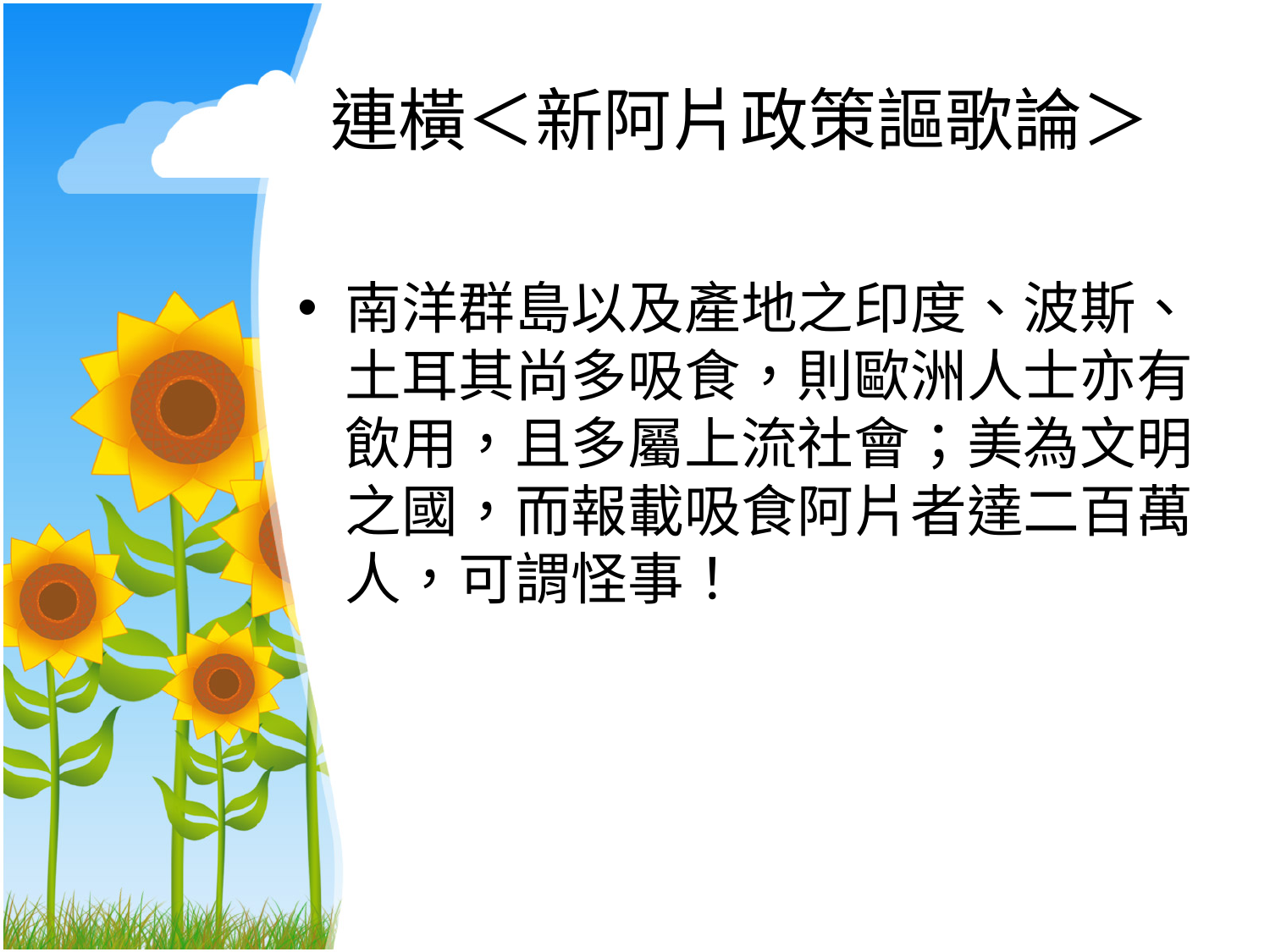

# 連橫＜新阿片政策謳歌論＞
南洋群島以及產地之印度、波斯、土耳其尚多吸食，則歐洲人士亦有飲用，且多屬上流社會；美為文明之國，而報載吸食阿片者達二百萬人，可謂怪事！